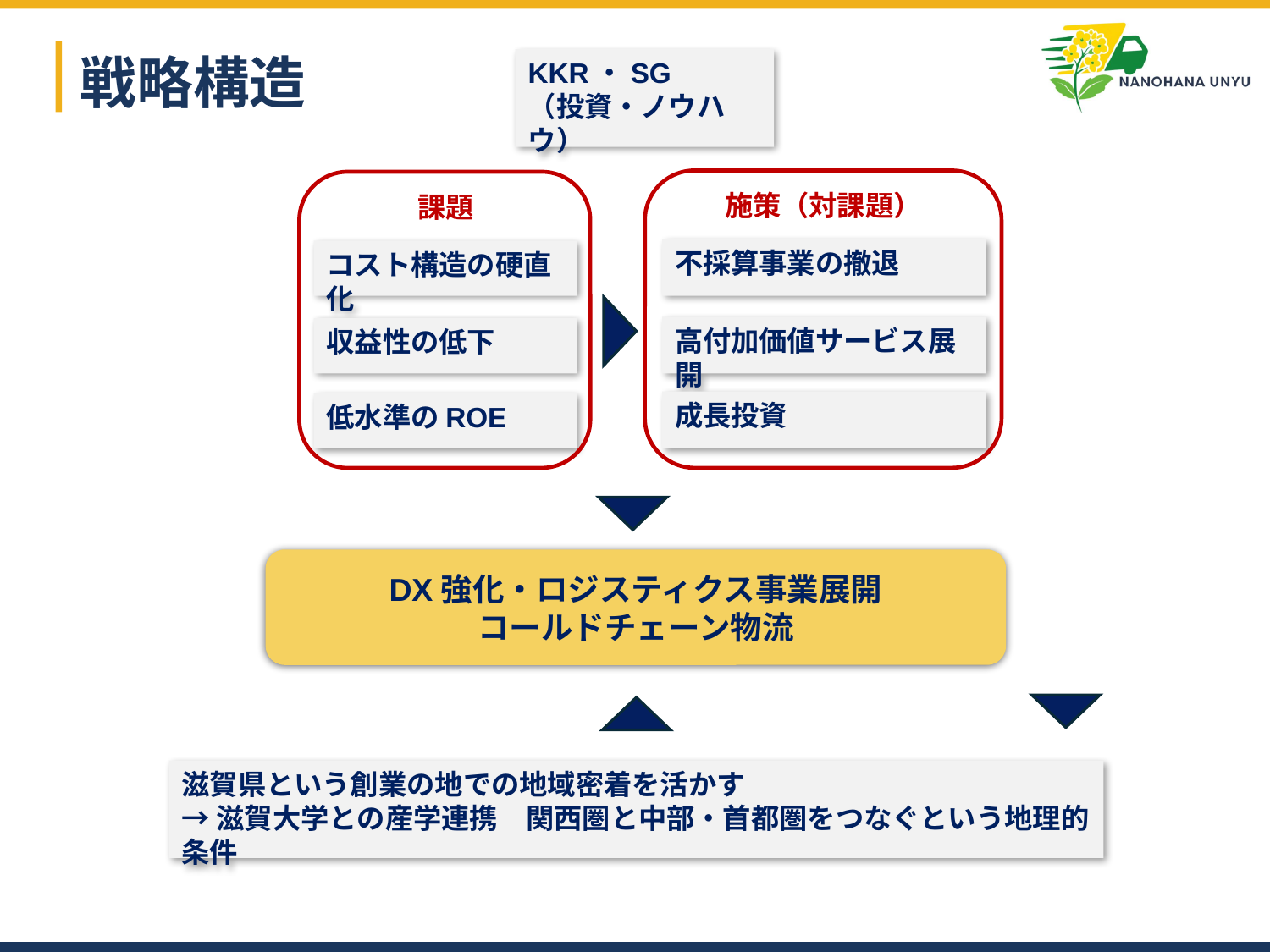

KKR・SG
（投資・ノウハウ）
# 戦略構造
施策（対課題）

課題

不採算事業の撤退
コスト構造の硬直化

高付加価値サービス展開
収益性の低下
成長投資
低水準のROE

DX強化・ロジスティクス事業展開
コールドチェーン物流

滋賀県という創業の地での地域密着を活かす
→滋賀大学との産学連携　関西圏と中部・首都圏をつなぐという地理的条件